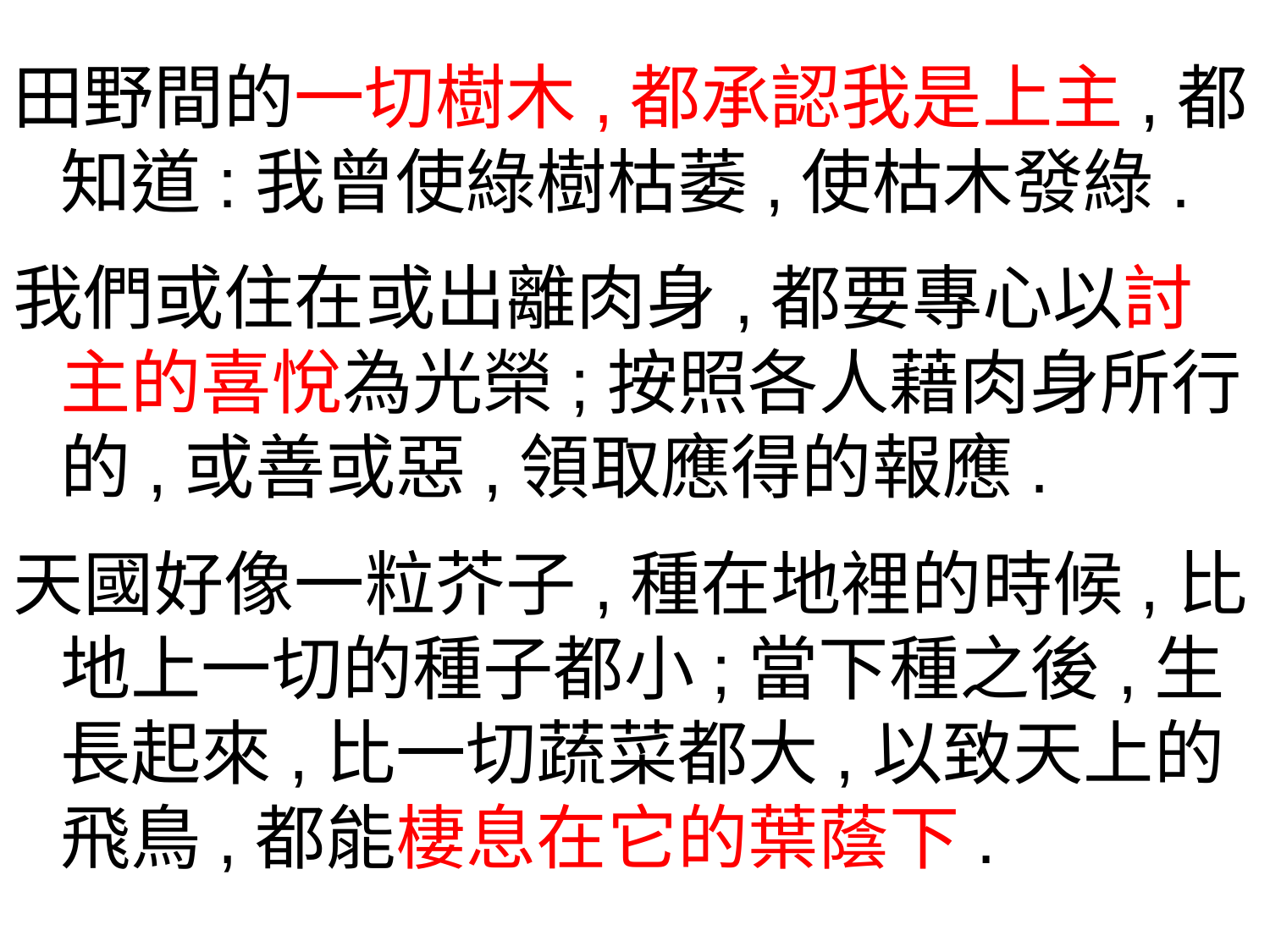

田野間的一切樹木,都承認我是上主,都知道:我曾使綠樹枯萎,使枯木發綠.
我們或住在或出離肉身,都要專心以討主的喜悅為光榮;按照各人藉肉身所行的,或善或惡,領取應得的報應.
天國好像一粒芥子,種在地裡的時候,比地上一切的種子都小;當下種之後,生長起來,比一切蔬菜都大,以致天上的飛鳥,都能棲息在它的葉蔭下.